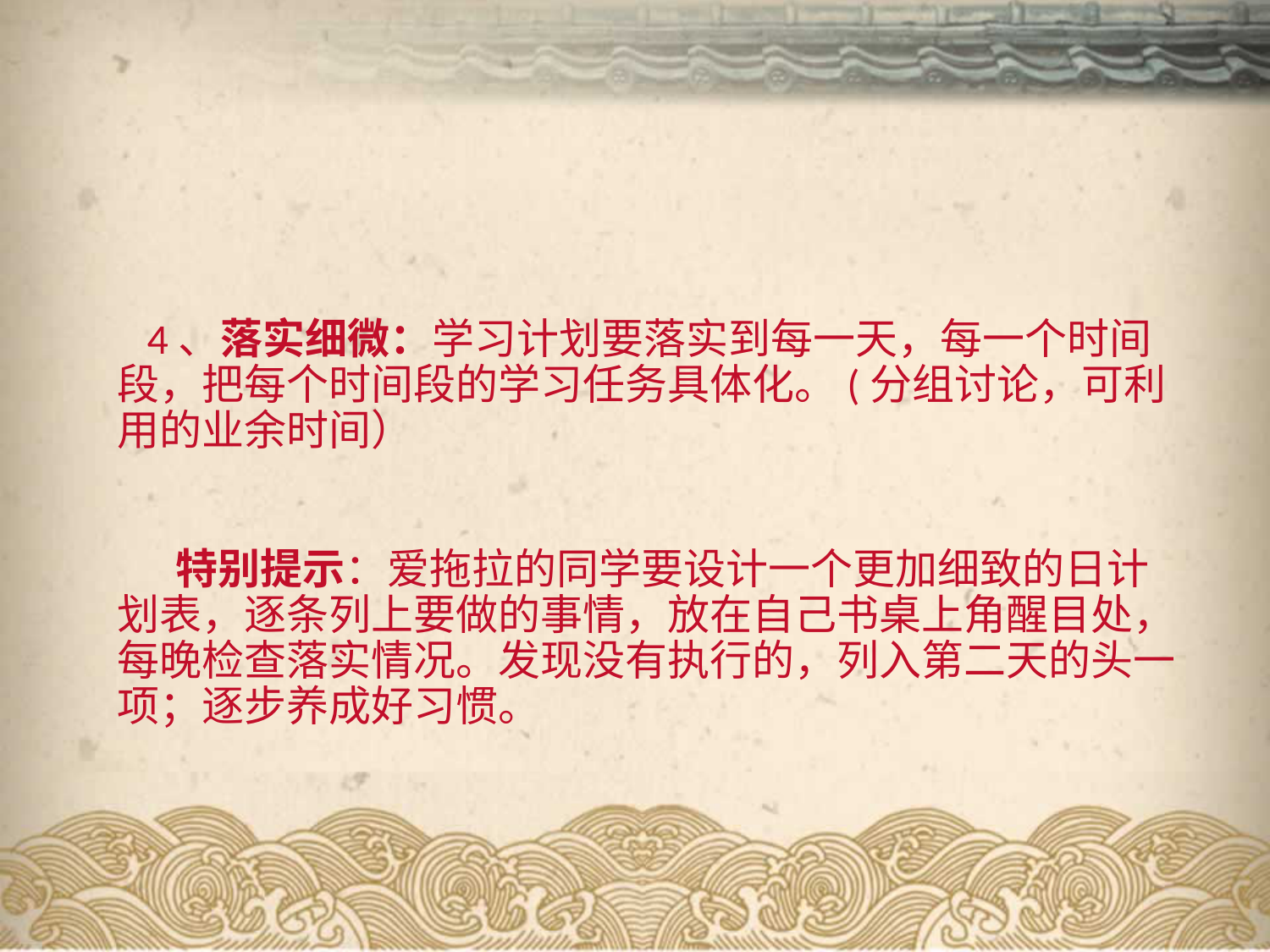

#

       4、落实细微：学习计划要落实到每一天，每一个时间段，把每个时间段的学习任务具体化。(分组讨论，可利用的业余时间）

         特别提示：爱拖拉的同学要设计一个更加细致的日计划表，逐条列上要做的事情，放在自己书桌上角醒目处，每晚检查落实情况。发现没有执行的，列入第二天的头一项；逐步养成好习惯。